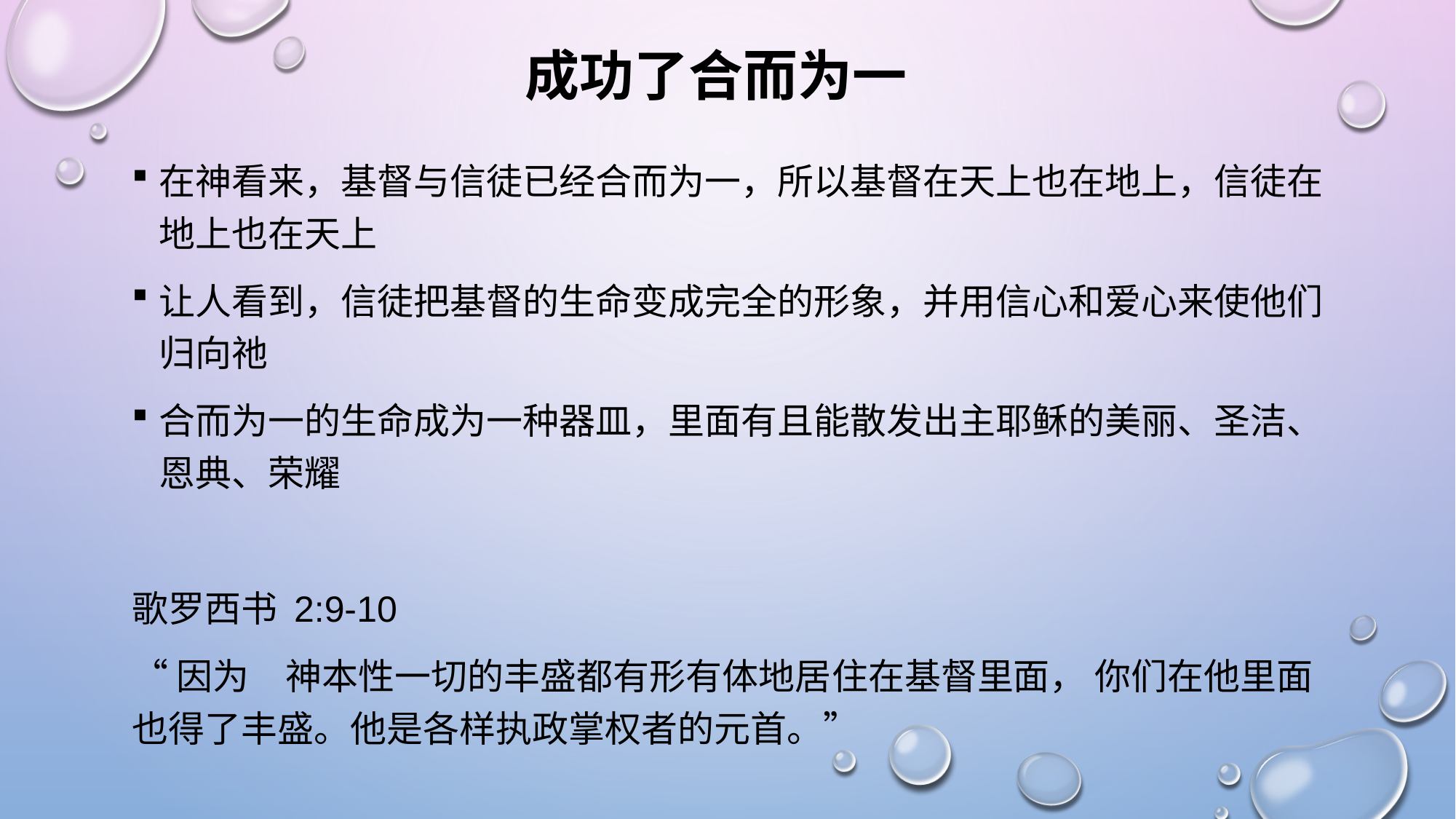

# 成功了合而为一
在神看来，基督与信徒已经合而为一，所以基督在天上也在地上，信徒在地上也在天上
让人看到，信徒把基督的生命变成完全的形象，并用信心和爱心来使他们归向祂
合而为一的生命成为一种器皿，里面有且能散发出主耶稣的美丽、圣洁、恩典、荣耀

歌罗西书 2:9-10
“因为　神本性一切的丰盛都有形有体地居住在基督里面， 你们在他里面也得了丰盛。他是各样执政掌权者的元首。”